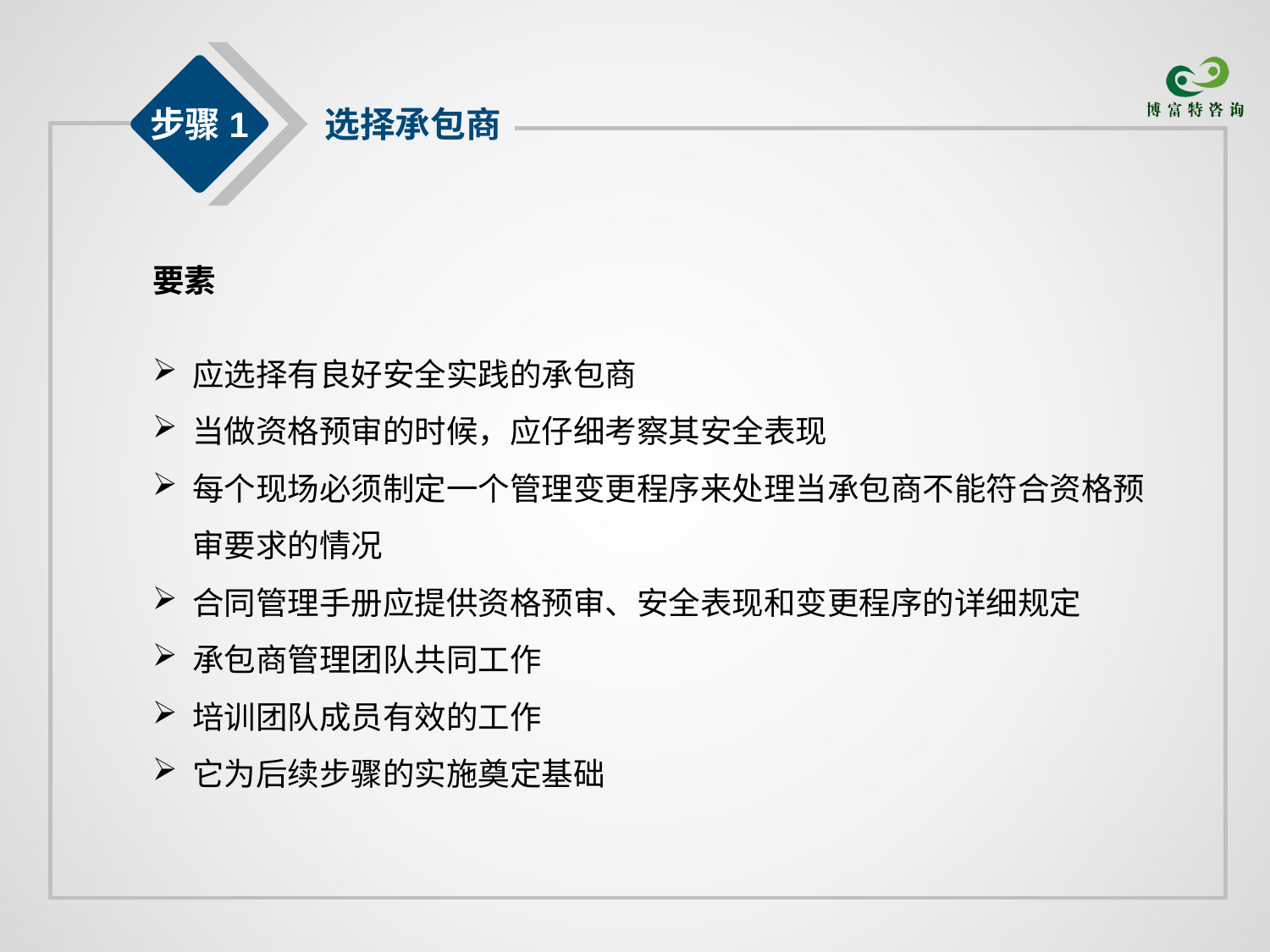

步骤1
选择承包商

要素
应选择有良好安全实践的承包商
当做资格预审的时候，应仔细考察其安全表现
每个现场必须制定一个管理变更程序来处理当承包商不能符合资格预审要求的情况
合同管理手册应提供资格预审、安全表现和变更程序的详细规定
承包商管理团队共同工作
培训团队成员有效的工作
它为后续步骤的实施奠定基础